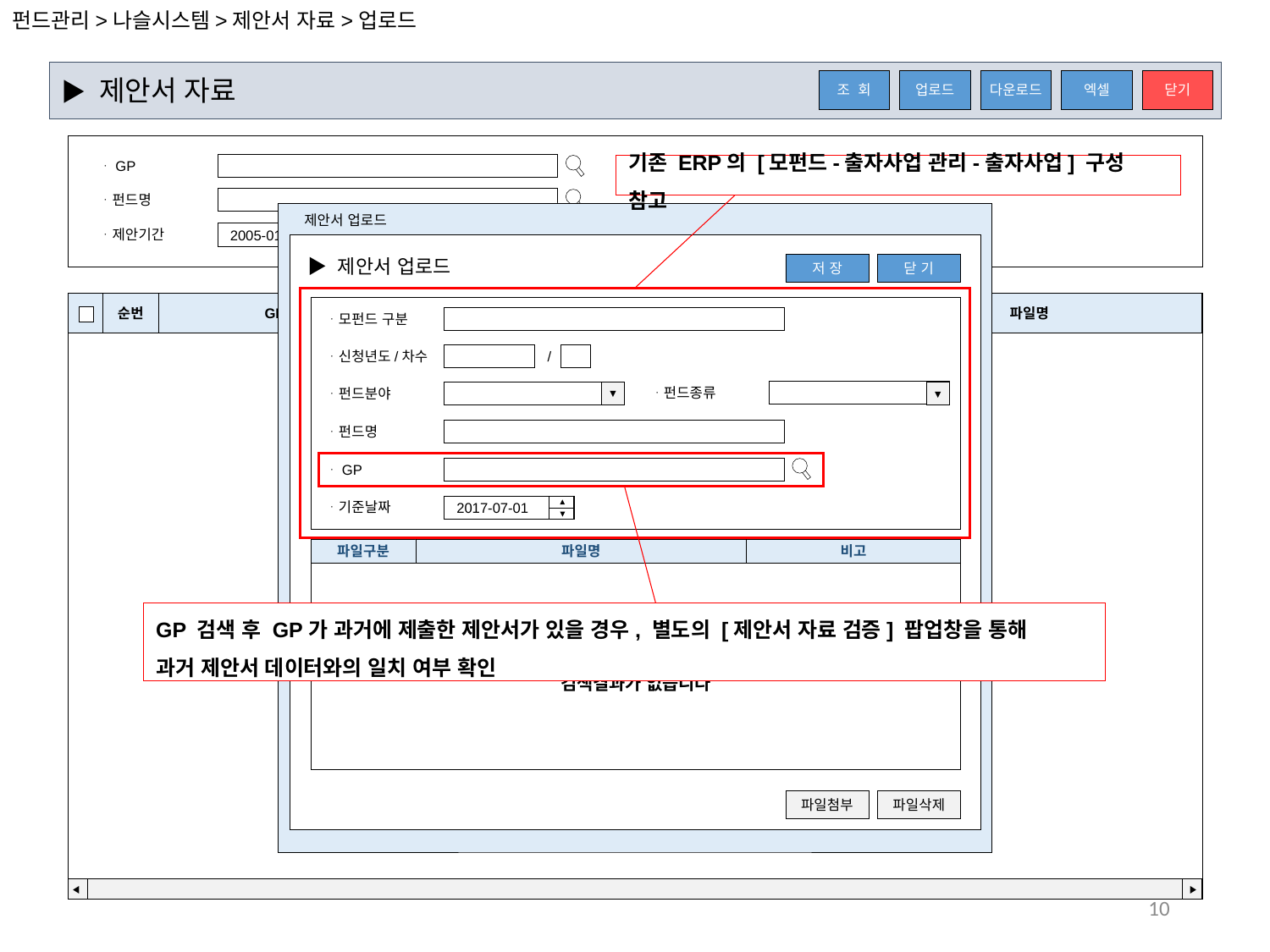

펀드관리>나슬시스템>제안서 자료>업로드
▶ 제안서 자료
엑셀
닫기
조  회
업로드
다운로드

ᆞGP

기존 ERP의 [모펀드-출자사업 관리-출자사업] 구성 참고

ᆞ펀드명

제안서 업로드
ᆞ제안기간
~
2005-01

2017-03

▶ 제안서 업로드
저 장
닫 기

순번
GP
자펀드
제안날짜
파일명

ᆞ모펀드 구분

ᆞ신청년도/차수

/

ᆞ펀드종류
ᆞ펀드분야

▼

▼
ᆞ펀드명

ᆞGP

ᆞ기준날짜
2017-07-01

파일구분
파일명
비고

GP 검색 후 GP가 과거에 제출한 제안서가 있을 경우, 별도의 [제안서 자료 검증] 팝업창을 통해
과거 제안서 데이터와의 일치 여부 확인
검색결과가 없습니다
파일첨부
파일삭제

◀
▶
10